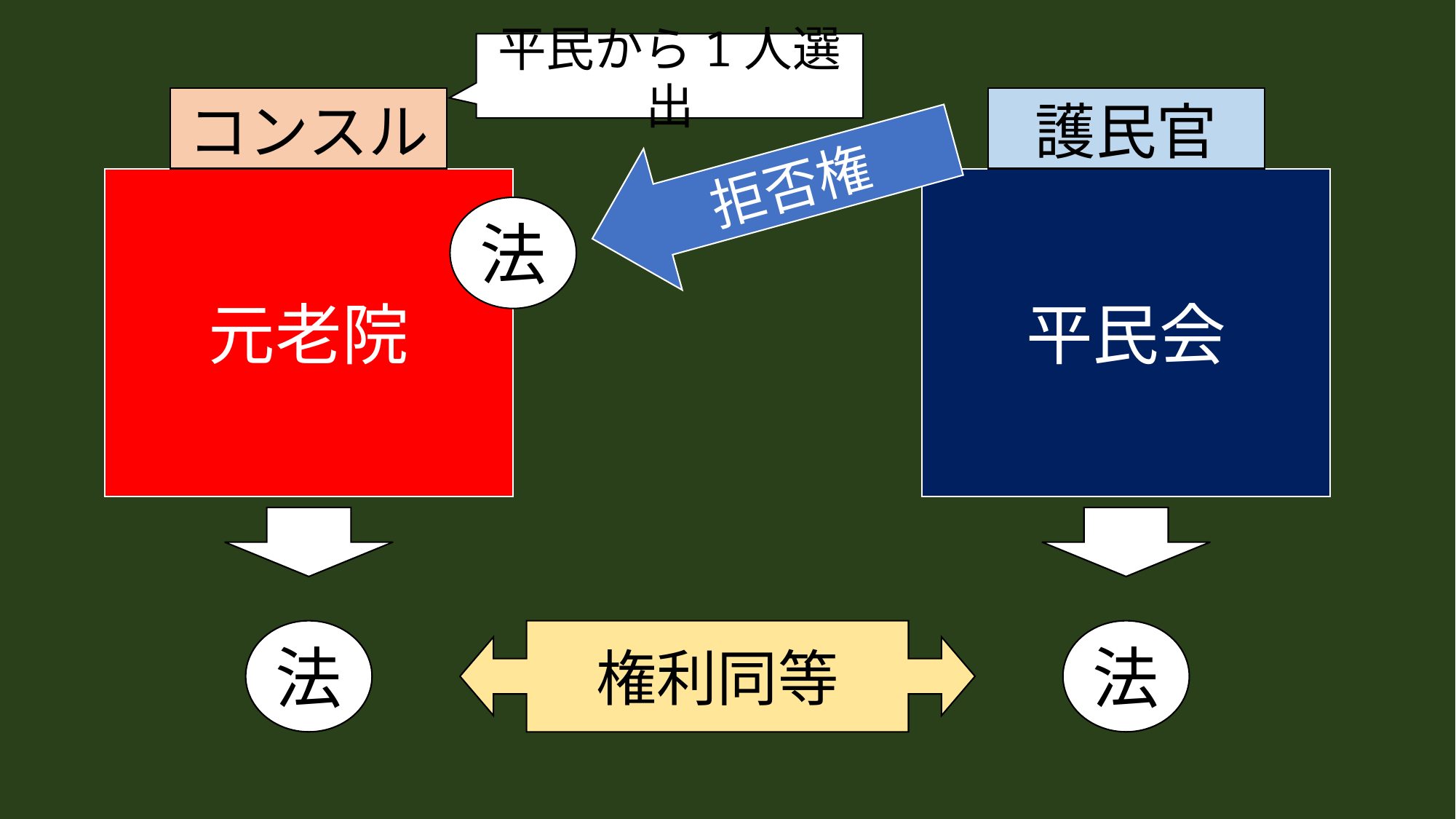

平民から1人選出
コンスル
護民官
拒否権
元老院
平民会
法

権利同等
法
法